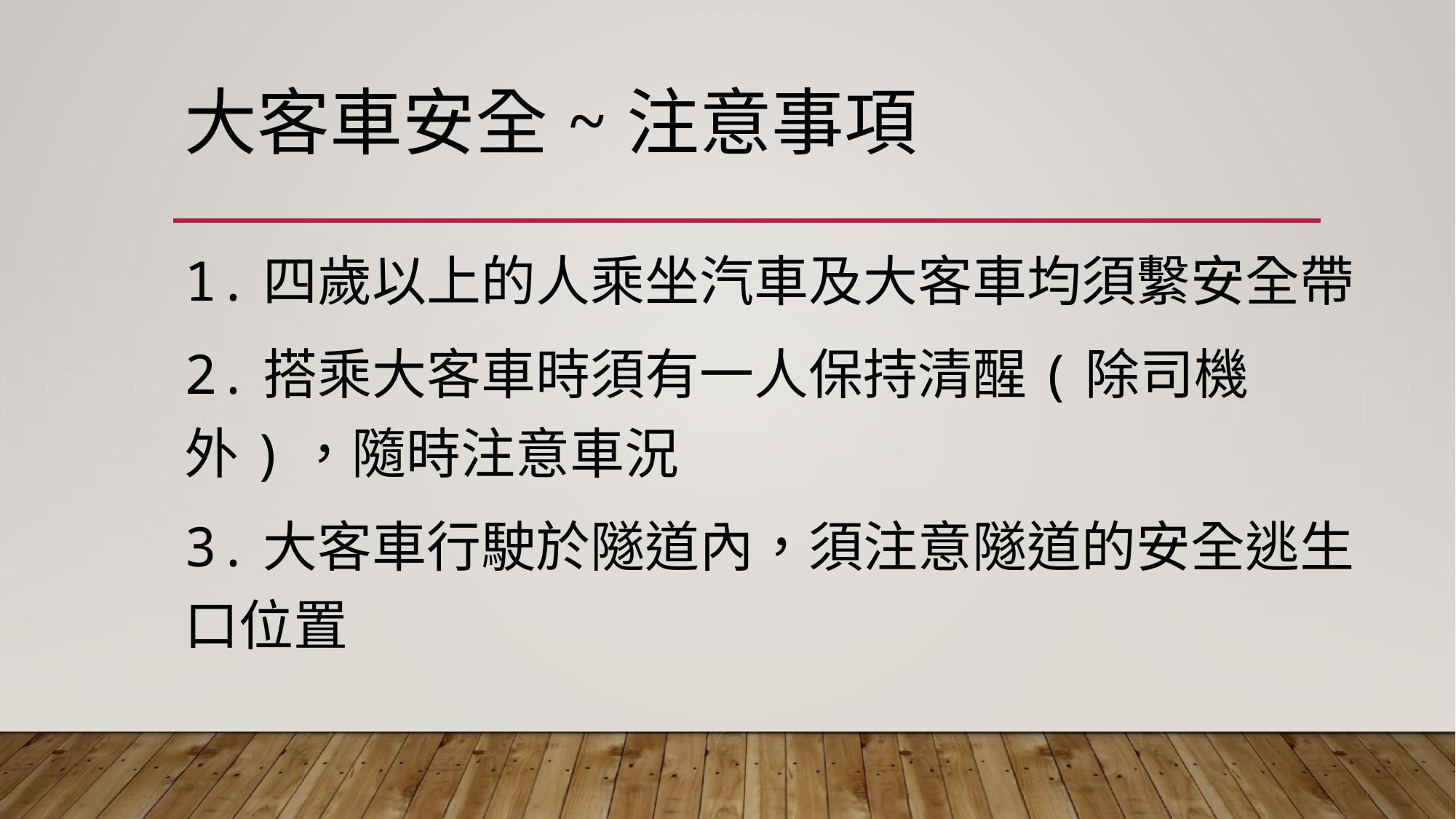

# 大客車安全~注意事項
1.四歲以上的人乘坐汽車及大客車均須繫安全帶
2.搭乘大客車時須有一人保持清醒(除司機外)，隨時注意車況
3.大客車行駛於隧道內，須注意隧道的安全逃生口位置